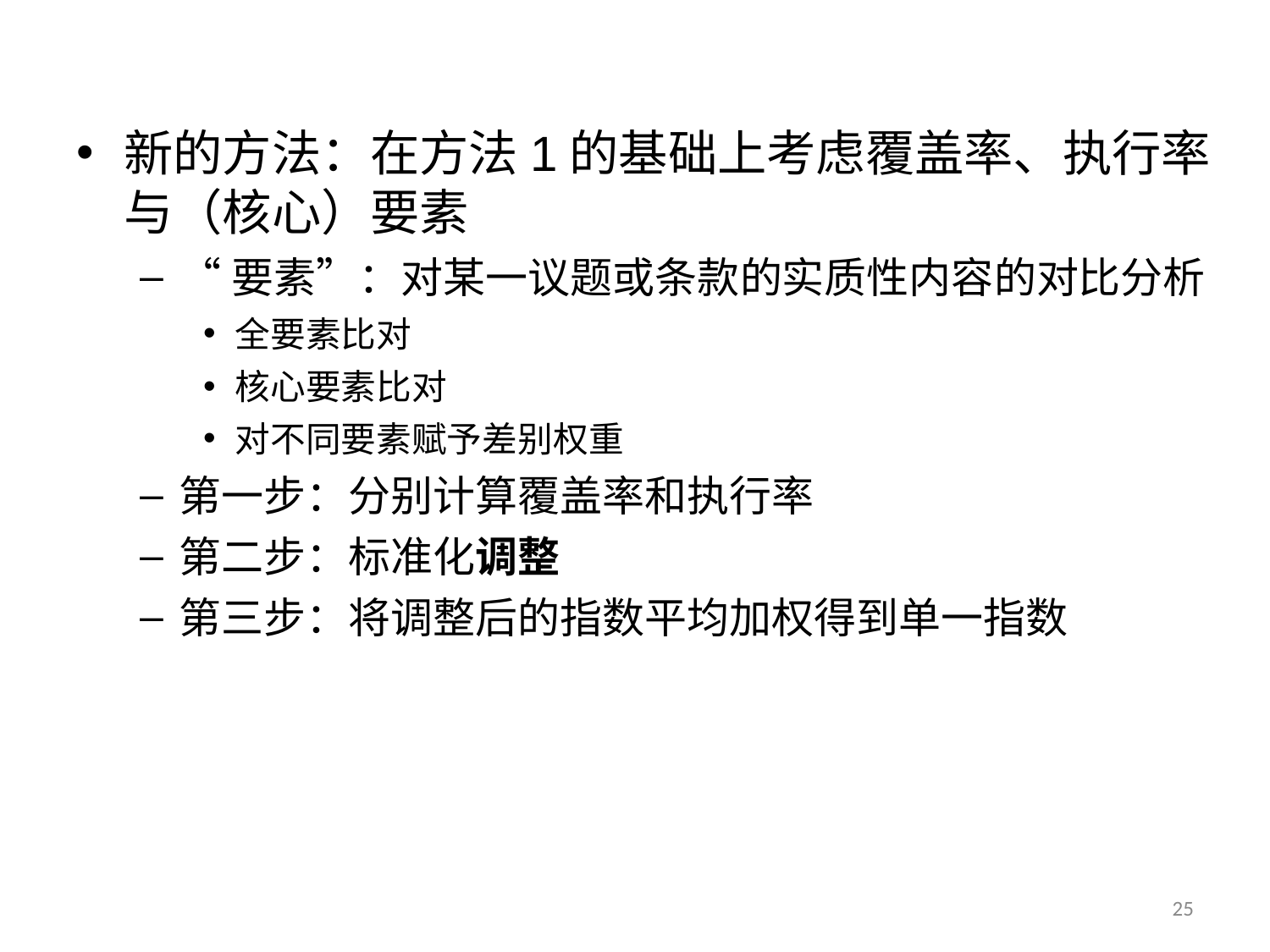

新的方法：在方法1的基础上考虑覆盖率、执行率与（核心）要素
“要素”：对某一议题或条款的实质性内容的对比分析
全要素比对
核心要素比对
对不同要素赋予差别权重
第一步：分别计算覆盖率和执行率
第二步：标准化调整
第三步：将调整后的指数平均加权得到单一指数

25